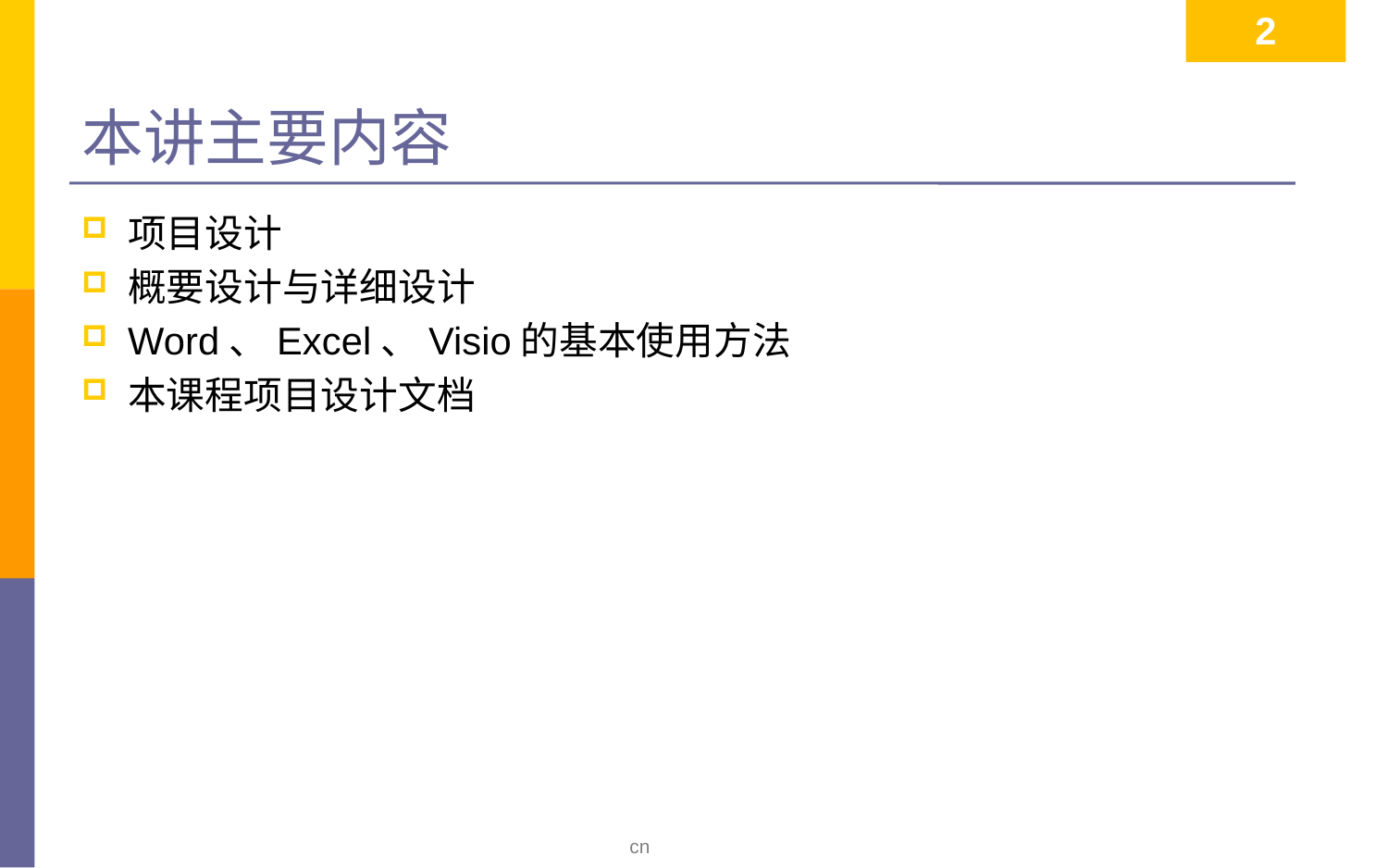

2
# 本讲主要内容

项目设计
概要设计与详细设计
Word、Excel、Visio的基本使用方法
本课程项目设计文档